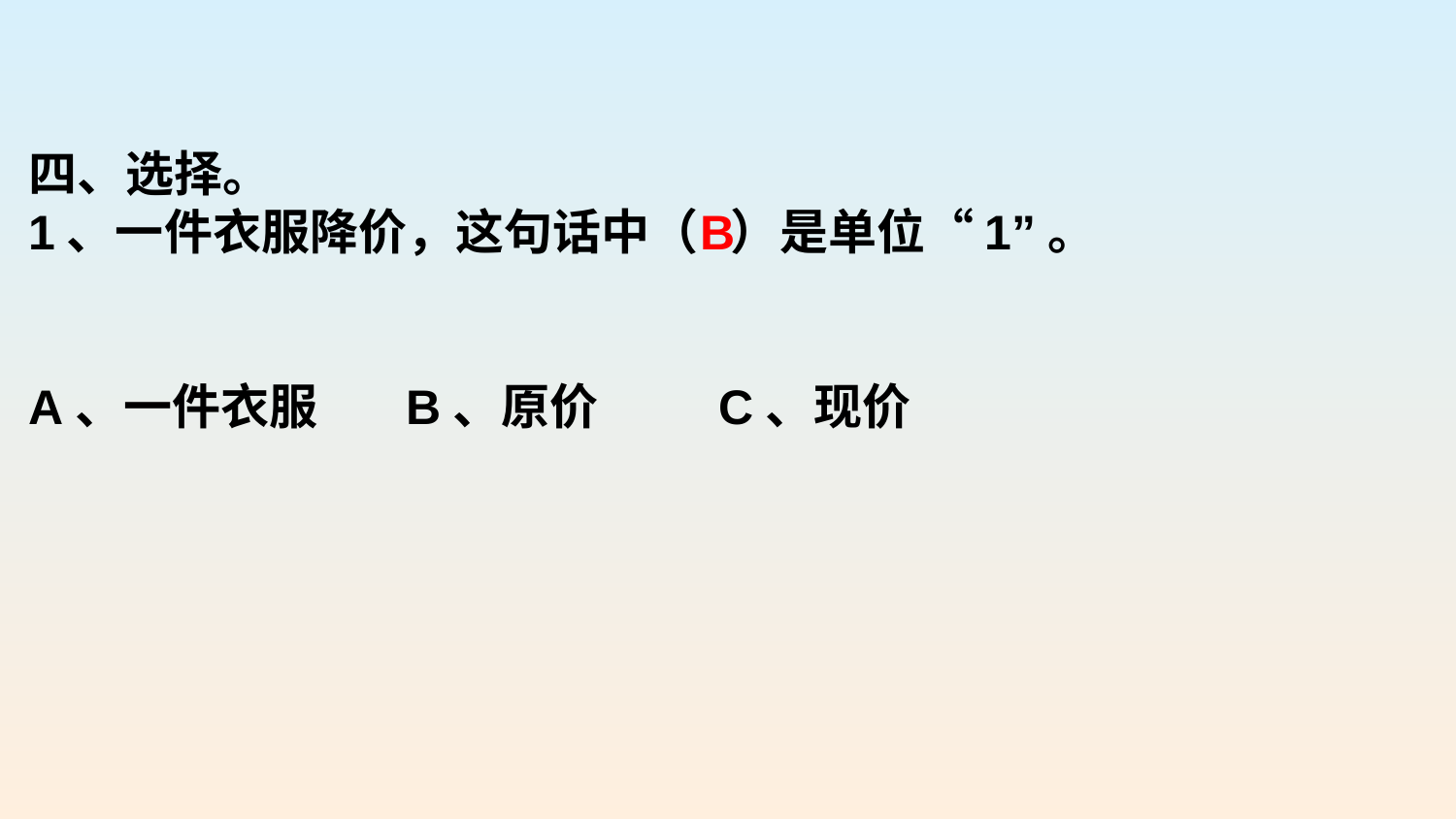

四、选择。
1、一件衣服降价，这句话中（   ）是单位“1”。

A、一件衣服       B、原价          C、现价
B